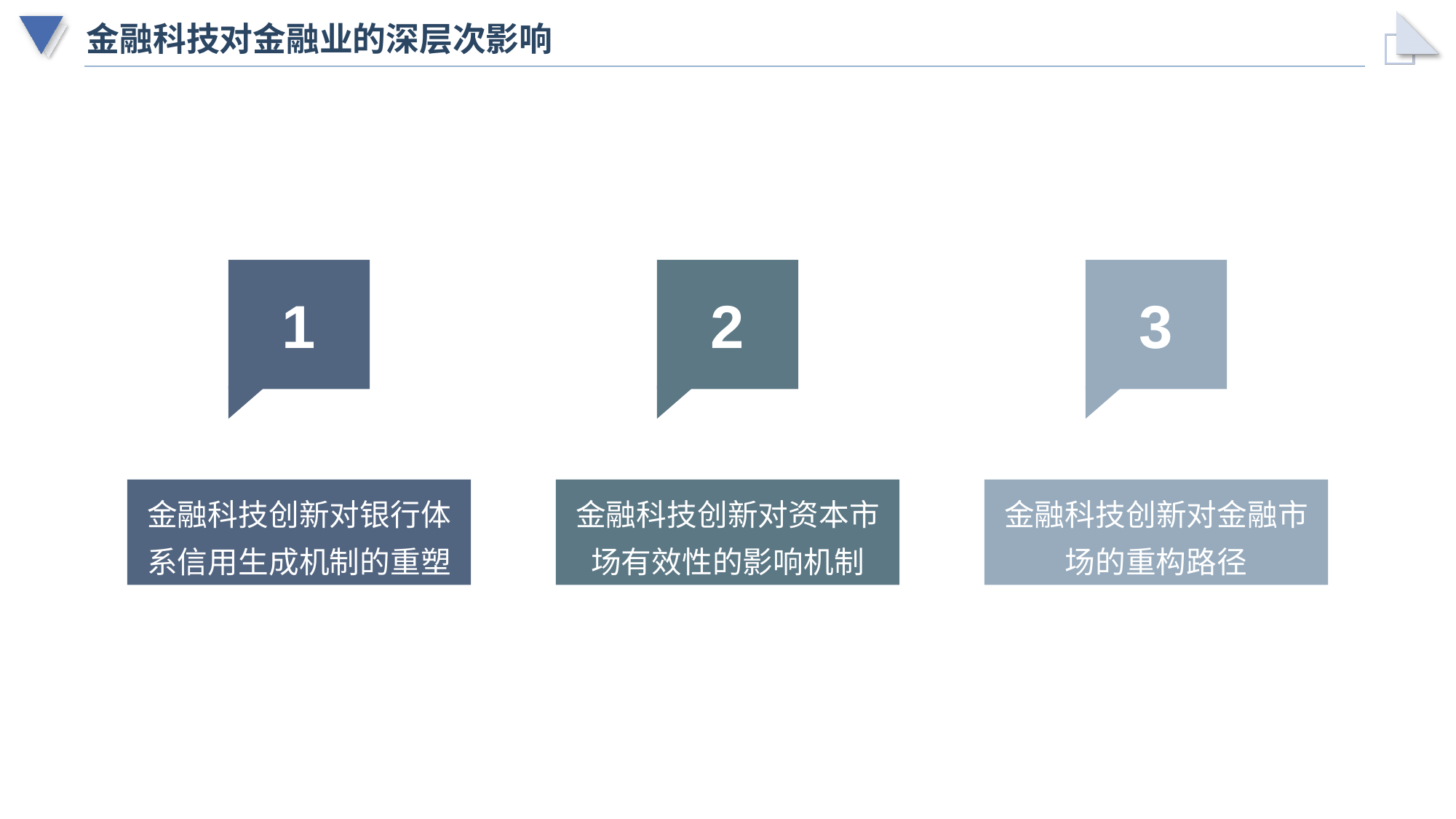

# 金融科技对金融业的深层次影响
1

2

3

金融科技创新对银行体系信用生成机制的重塑
金融科技创新对资本市场有效性的影响机制
金融科技创新对金融市场的重构路径